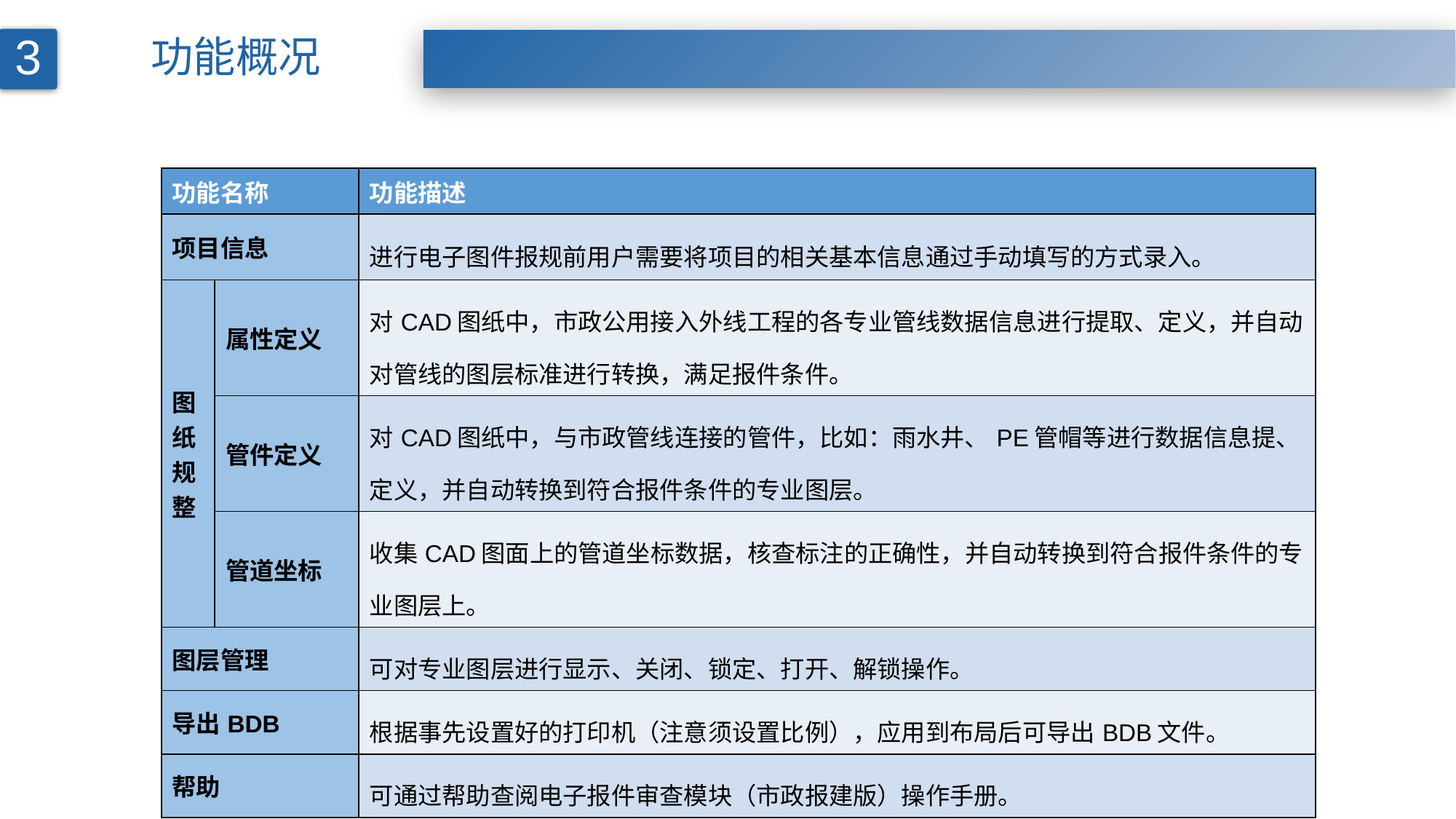

3
功能概况
| 功能名称 |  | 功能描述 |
| --- | --- | --- |
| 项目信息 |  | 进行电子图件报规前用户需要将项目的相关基本信息通过手动填写的方式录入。 |
| 图纸规整 | 属性定义 | 对CAD图纸中，市政公用接入外线工程的各专业管线数据信息进行提取、定义，并自动对管线的图层标准进行转换，满足报件条件。 |
|  | 管件定义 | 对CAD图纸中，与市政管线连接的管件，比如：雨水井、PE管帽等进行数据信息提、定义，并自动转换到符合报件条件的专业图层。 |
|  | 管道坐标 | 收集CAD图面上的管道坐标数据，核查标注的正确性，并自动转换到符合报件条件的专业图层上。 |
| 图层管理 |  | 可对专业图层进行显示、关闭、锁定、打开、解锁操作。 |
| 导出BDB |  | 根据事先设置好的打印机（注意须设置比例），应用到布局后可导出BDB文件。 |
| 帮助 |  | 可通过帮助查阅电子报件审查模块（市政报建版）操作手册。 |